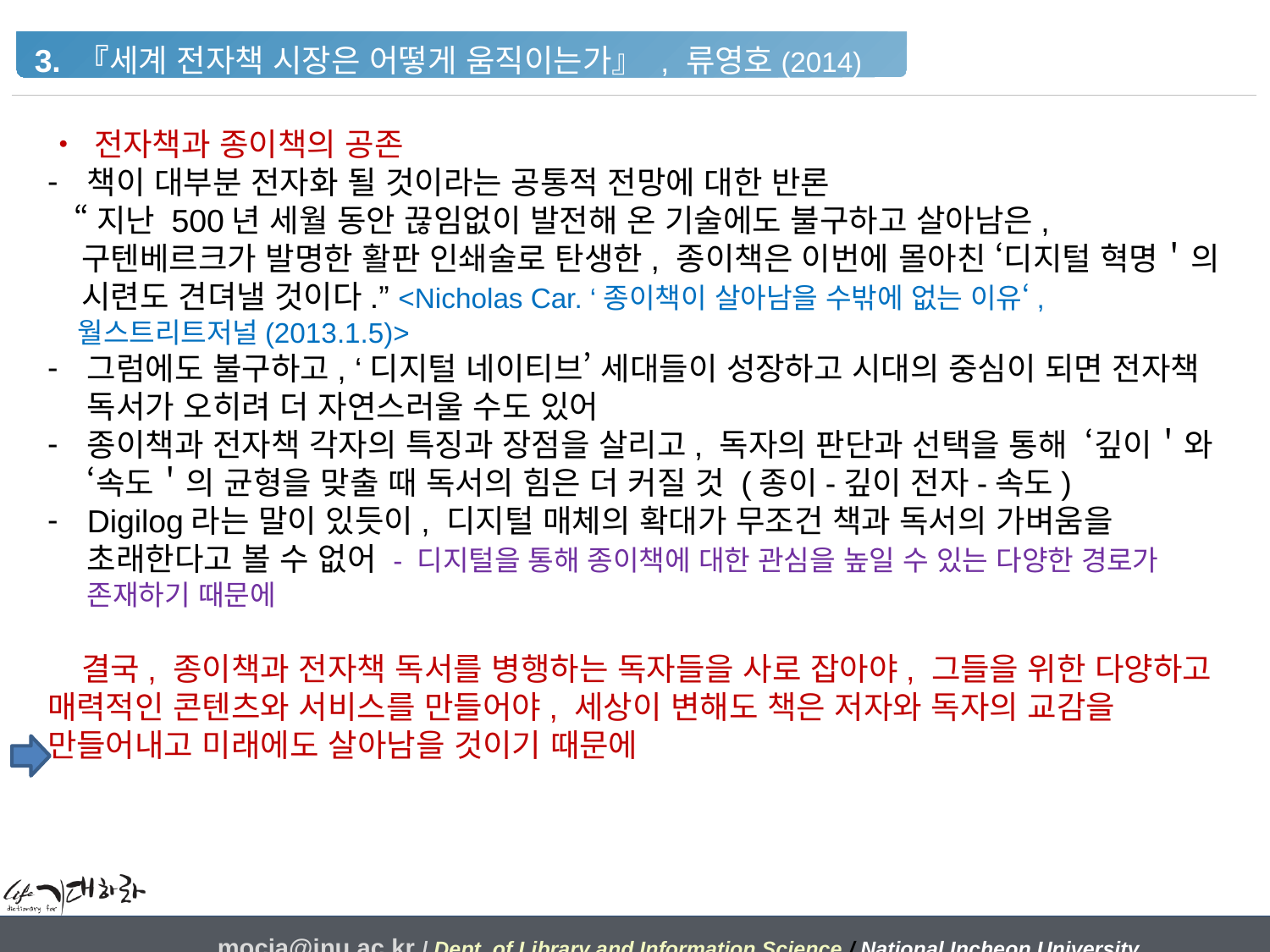

3. 『세계 전자책 시장은 어떻게 움직이는가』 , 류영호(2014)
• 전자책과 종이책의 공존
책이 대부분 전자화 될 것이라는 공통적 전망에 대한 반론
   “지난 500년 세월 동안 끊임없이 발전해 온 기술에도 불구하고 살아남은,
   구텐베르크가 발명한 활판 인쇄술로 탄생한, 종이책은 이번에 몰아친 ‘디지털 혁명＇의
   시련도 견뎌낼 것이다.” <Nicholas Car. ‘종이책이 살아남을 수밖에 없는 이유‘,
   월스트리트저널(2013.1.5)>
그럼에도 불구하고, ‘디지털 네이티브’ 세대들이 성장하고 시대의 중심이 되면 전자책 독서가 오히려 더 자연스러울 수도 있어
종이책과 전자책 각자의 특징과 장점을 살리고, 독자의 판단과 선택을 통해  ‘깊이＇와 ‘속도＇의 균형을 맞출 때 독서의 힘은 더 커질 것 (종이-깊이 전자-속도)
Digilog라는 말이 있듯이, 디지털 매체의 확대가 무조건 책과 독서의 가벼움을 초래한다고 볼 수 없어 - 디지털을 통해 종이책에 대한 관심을 높일 수 있는 다양한 경로가 존재하기 때문에

   결국, 종이책과 전자책 독서를 병행하는 독자들을 사로 잡아야, 그들을 위한 다양하고 매력적인 콘텐츠와 서비스를 만들어야, 세상이 변해도 책은 저자와 독자의 교감을 만들어내고 미래에도 살아남을 것이기 때문에

mocja@inu.ac.kr / Dept. of Library and Information Science / National Incheon University